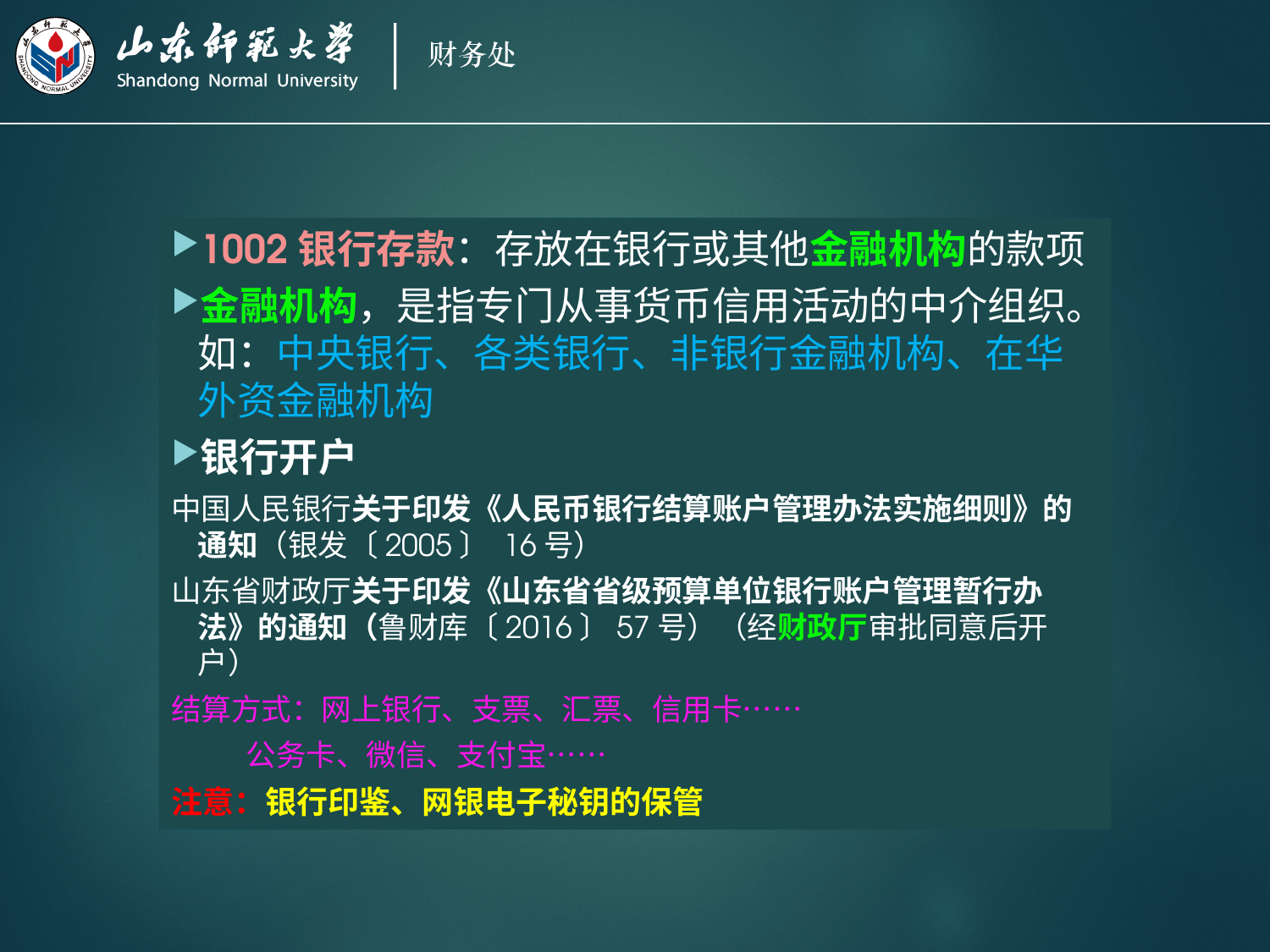

1002银行存款：存放在银行或其他金融机构的款项
金融机构，是指专门从事货币信用活动的中介组织。如：中央银行、各类银行、非银行金融机构、在华外资金融机构
银行开户
中国人民银行关于印发《人民币银行结算账户管理办法实施细则》的通知（银发〔2005〕 16号）
山东省财政厅关于印发《山东省省级预算单位银行账户管理暂行办法》的通知（鲁财库〔2016〕57号）（经财政厅审批同意后开户）
结算方式：网上银行、支票、汇票、信用卡……
          公务卡、微信、支付宝……
注意：银行印鉴、网银电子秘钥的保管